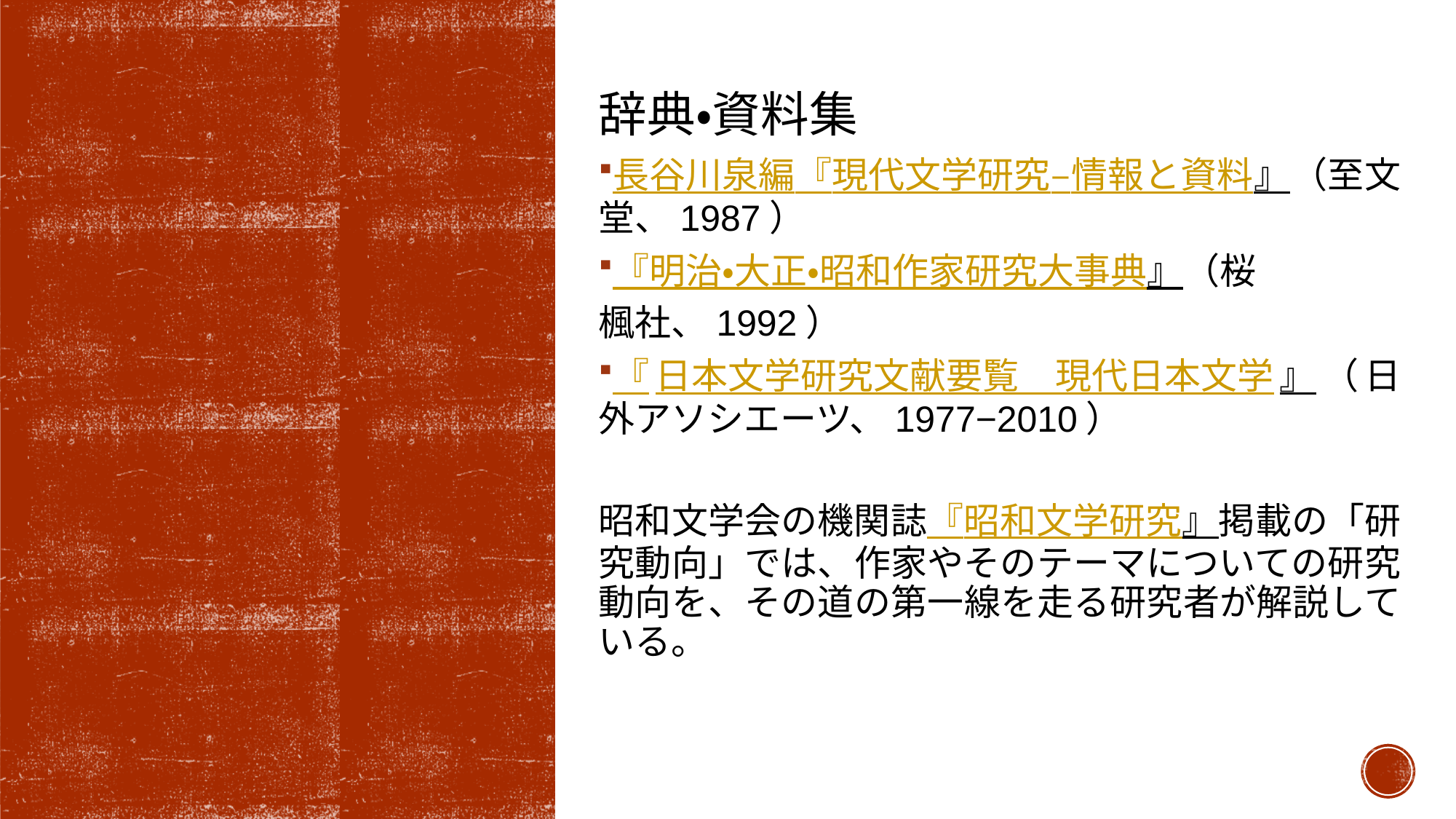

辞典・資料集
長谷川泉編『現代文学研究–情報と資料』（至文堂、1987）
『明治・大正・昭和作家研究大事典』（桜
楓社、1992）
『日本文学研究文献要覧　現代日本文学』（日外アソシエーツ、1977−2010）

昭和文学会の機関誌『昭和文学研究』掲載の「研究動向」では、作家やそのテーマについての研究動向を、その道の第一線を走る研究者が解説している。

19